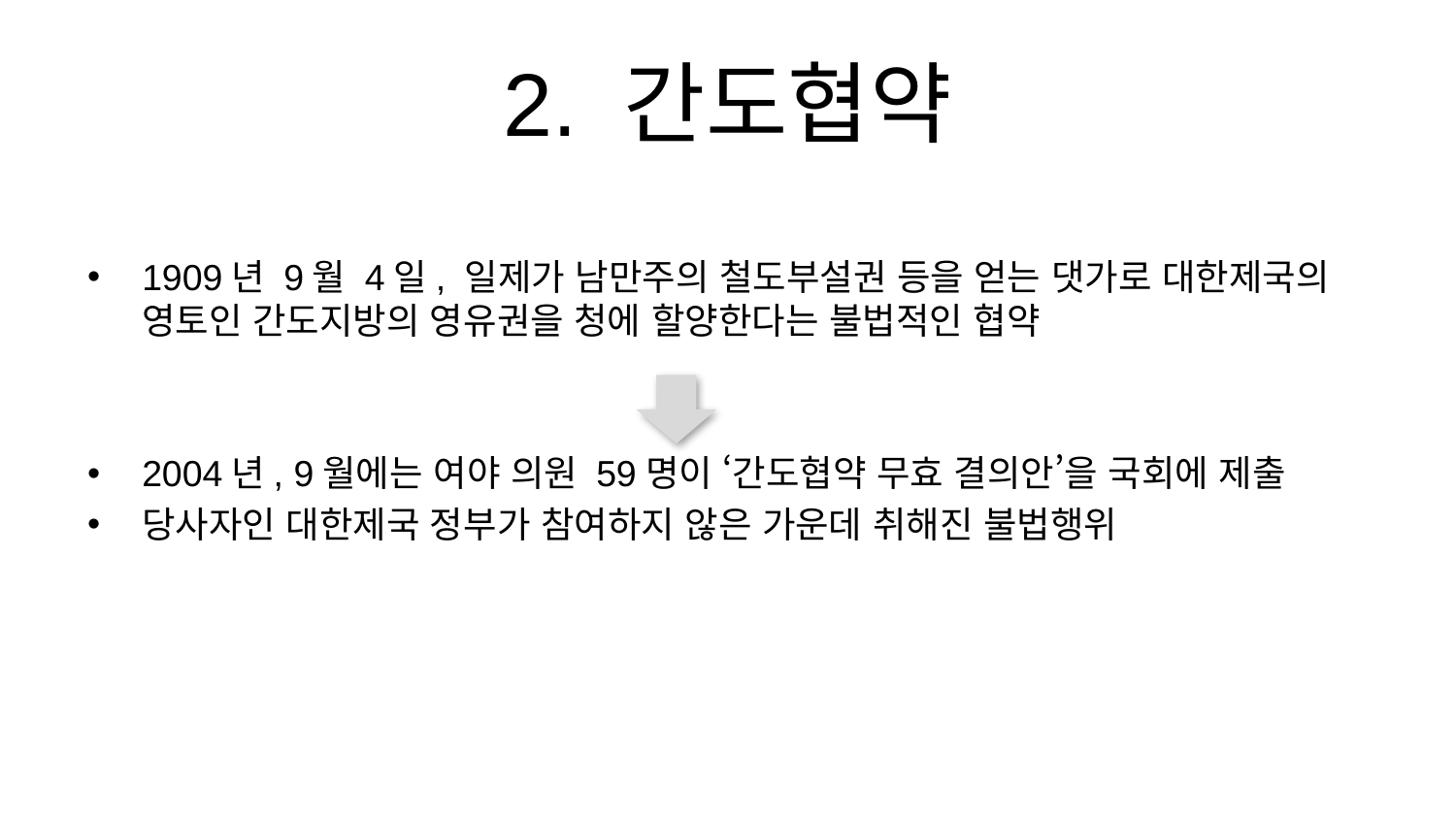

# 2. 간도협약

1909년 9월 4일, 일제가 남만주의 철도부설권 등을 얻는 댓가로 대한제국의 영토인 간도지방의 영유권을 청에 할양한다는 불법적인 협약

2004년, 9월에는 여야 의원 59명이 ‘간도협약 무효 결의안’을 국회에 제출
당사자인 대한제국 정부가 참여하지 않은 가운데 취해진 불법행위